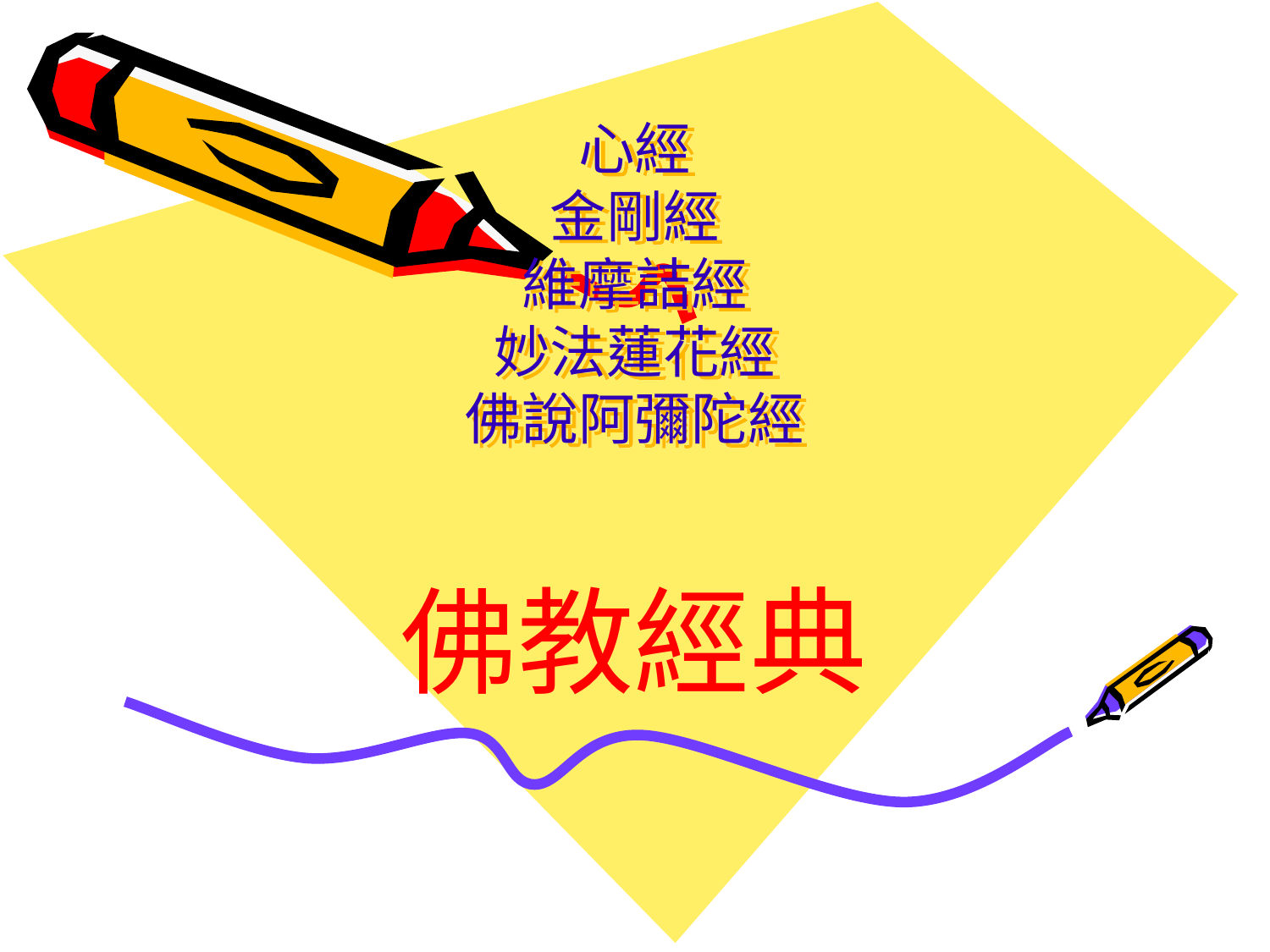

# 心經 金剛經 維摩詰經 妙法蓮花經 佛說阿彌陀經
佛教經典